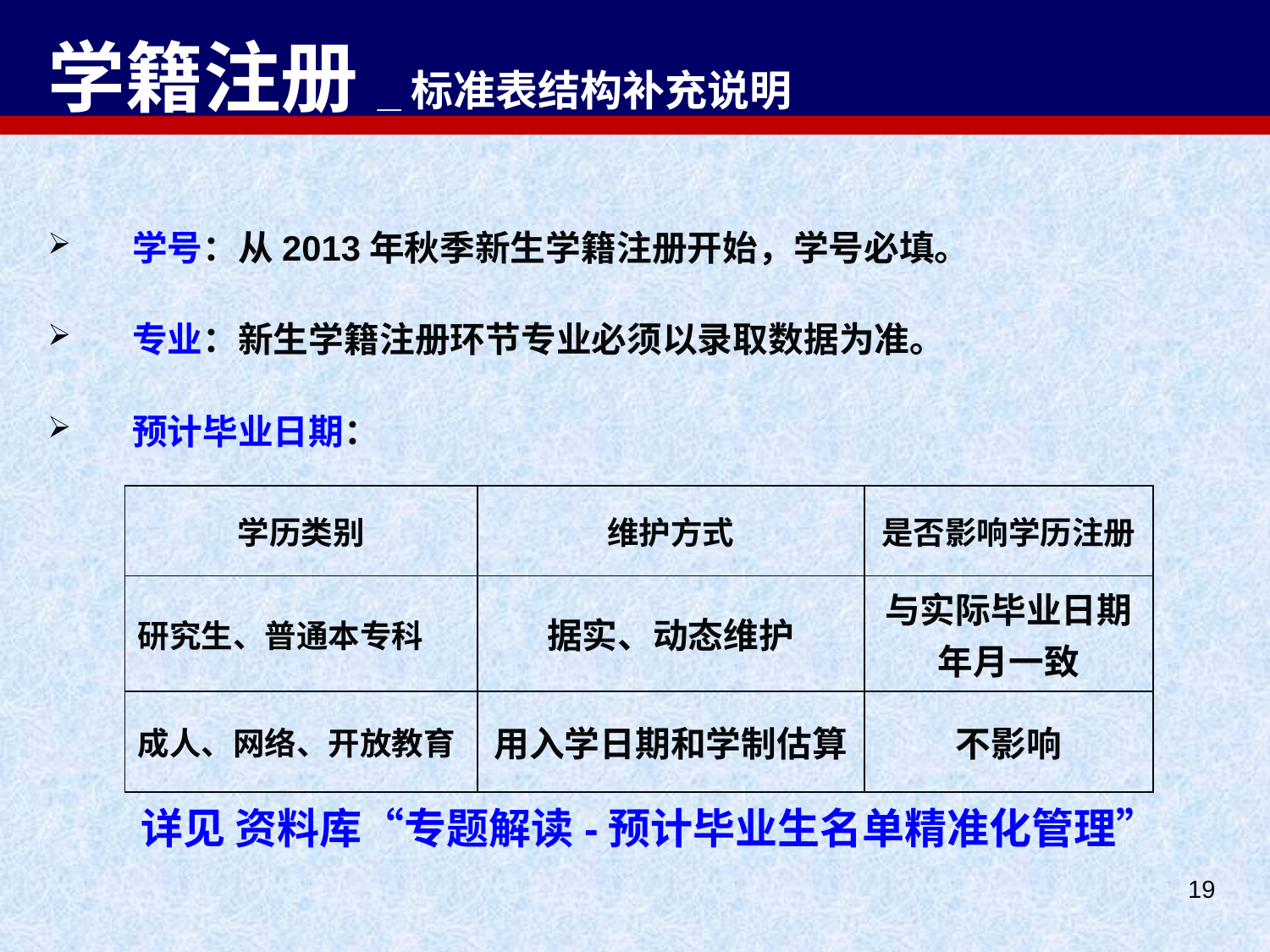

# 学籍注册_标准表结构补充说明
学号：从2013年秋季新生学籍注册开始，学号必填。
专业：新生学籍注册环节专业必须以录取数据为准。
预计毕业日期：
| 学历类别 | 维护方式 | 是否影响学历注册 |
| --- | --- | --- |
| 研究生、普通本专科 | 据实、动态维护 | 与实际毕业日期 年月一致 |
| 成人、网络、开放教育 | 用入学日期和学制估算 | 不影响 |
详见 资料库“专题解读-预计毕业生名单精准化管理”
19